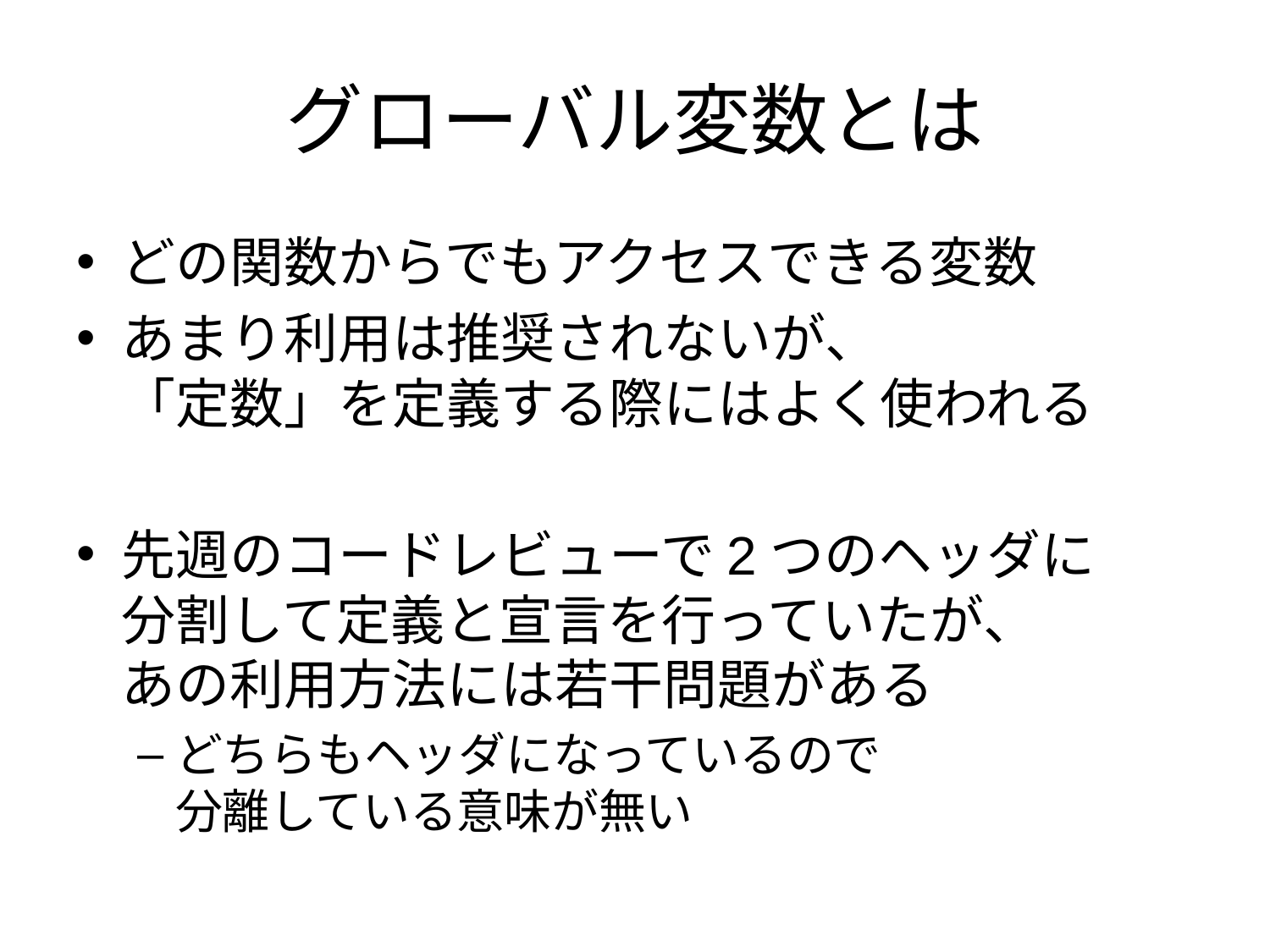

# グローバル変数とは
どの関数からでもアクセスできる変数
あまり利用は推奨されないが、
「定数」を定義する際にはよく使われる

先週のコードレビューで2つのヘッダに
分割して定義と宣言を行っていたが、
あの利用方法には若干問題がある
どちらもヘッダになっているので
分離している意味が無い